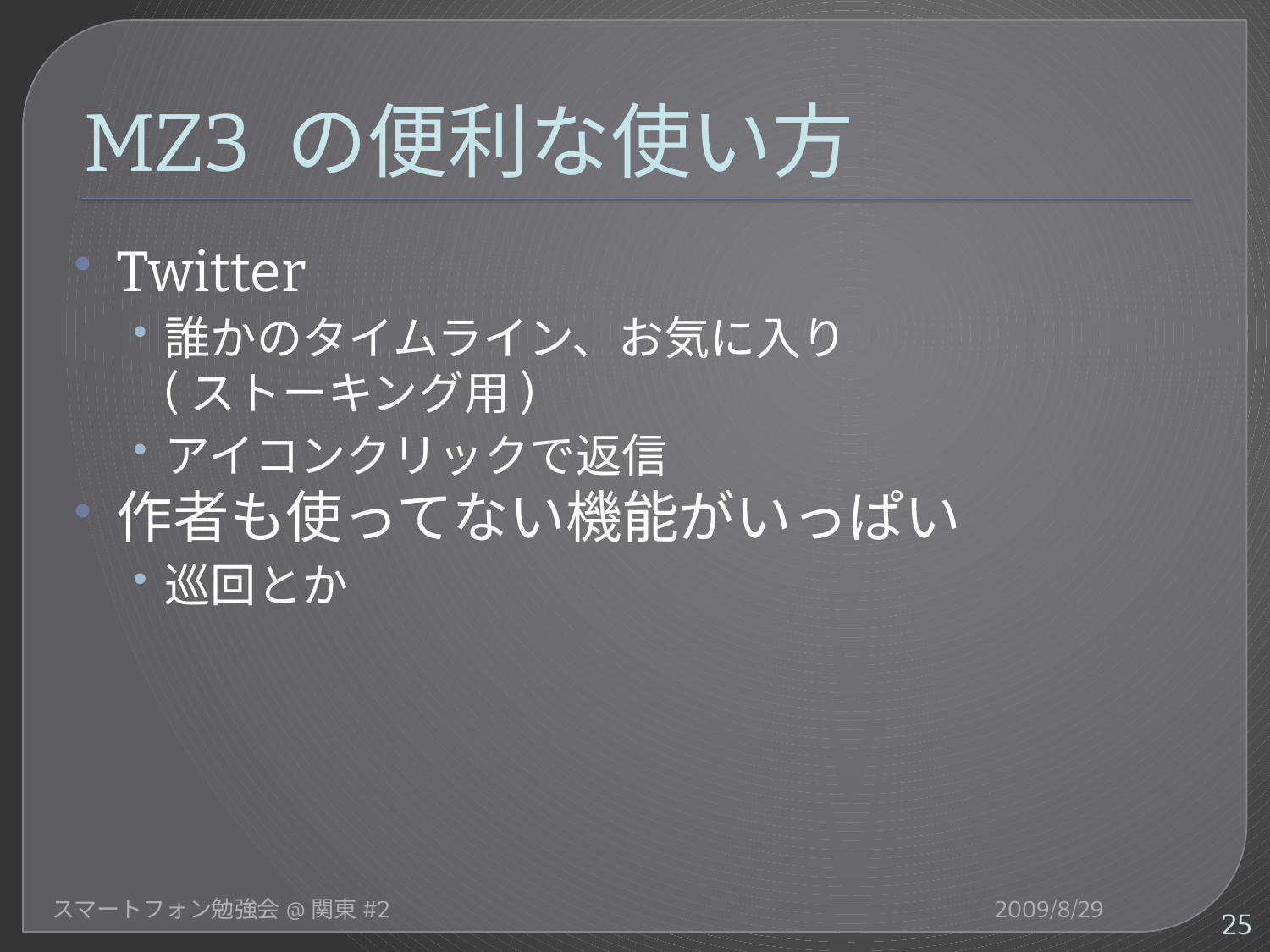

# MZ3 の便利な使い方
Twitter
誰かのタイムライン、お気に入り
(ストーキング用)
アイコンクリックで返信
作者も使ってない機能がいっぱい
巡回とか
スマートフォン勉強会@関東#2
2009/8/29
25